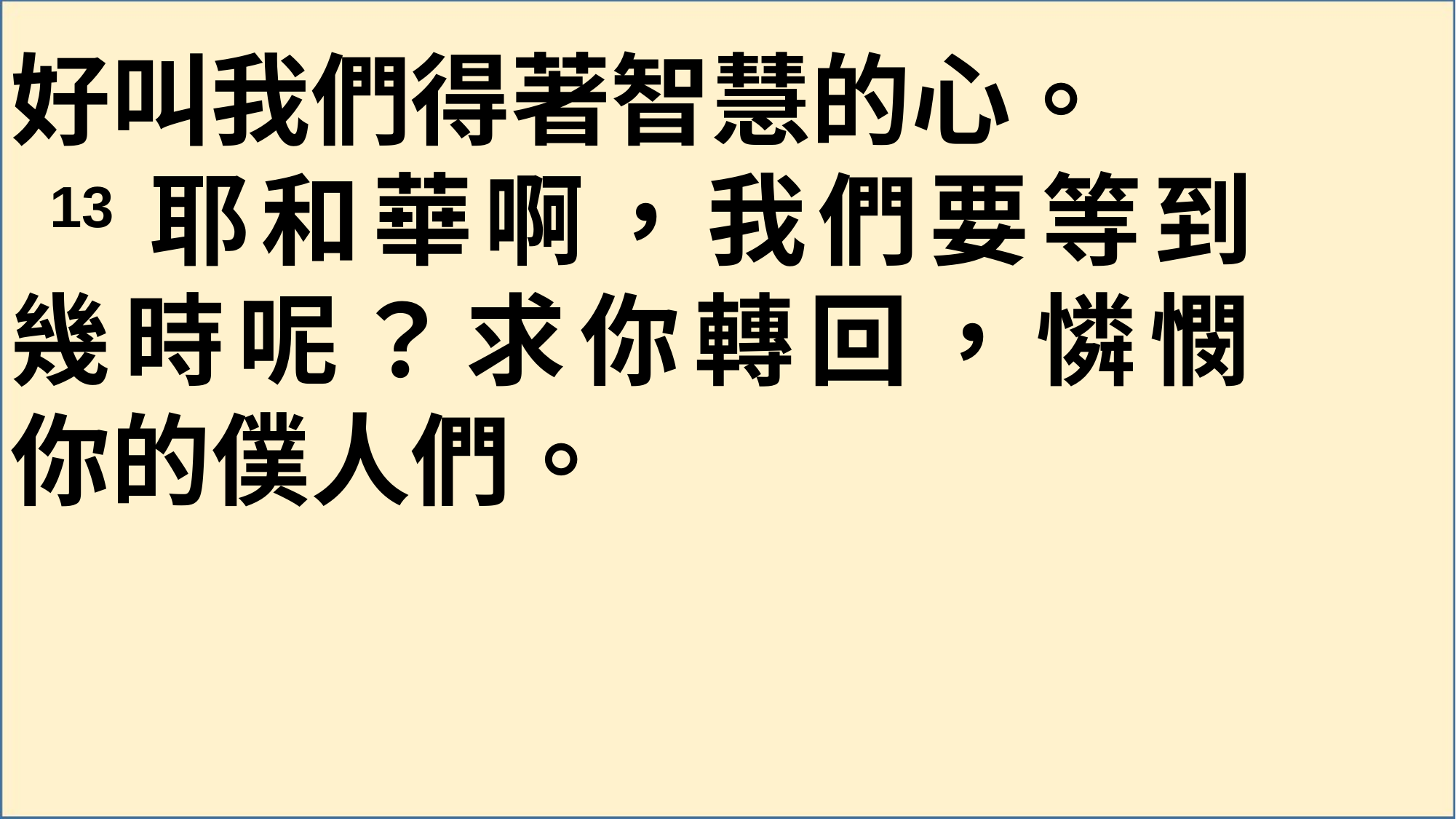

好叫我們得著智慧的心。
 13耶和華啊，我們要等到
幾時呢？求你轉回，憐憫
你的僕人們。